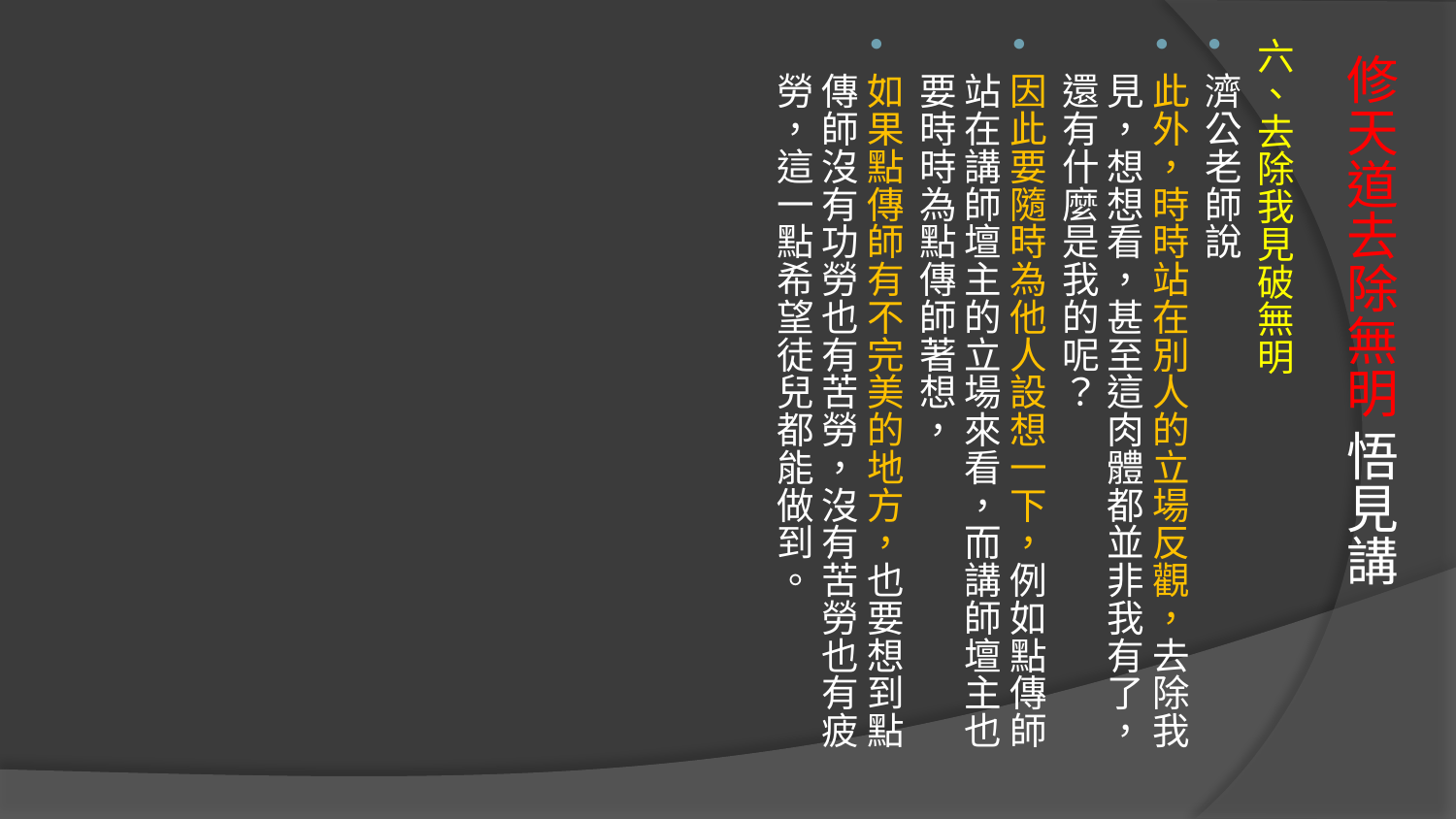

六、去除我見破無明
濟公老師說
此外，時時站在別人的立場反觀，去除我見，想想看，甚至這肉體都並非我有了，還有什麼是我的呢？
因此要隨時為他人設想一下，例如點傳師站在講師壇主的立場來看，而講師壇主也要時時為點傳師著想，
如果點傳師有不完美的地方，也要想到點傳師沒有功勞也有苦勞，沒有苦勞也有疲勞，這一點希望徒兒都能做到。

# 修天道去除無明 悟見講